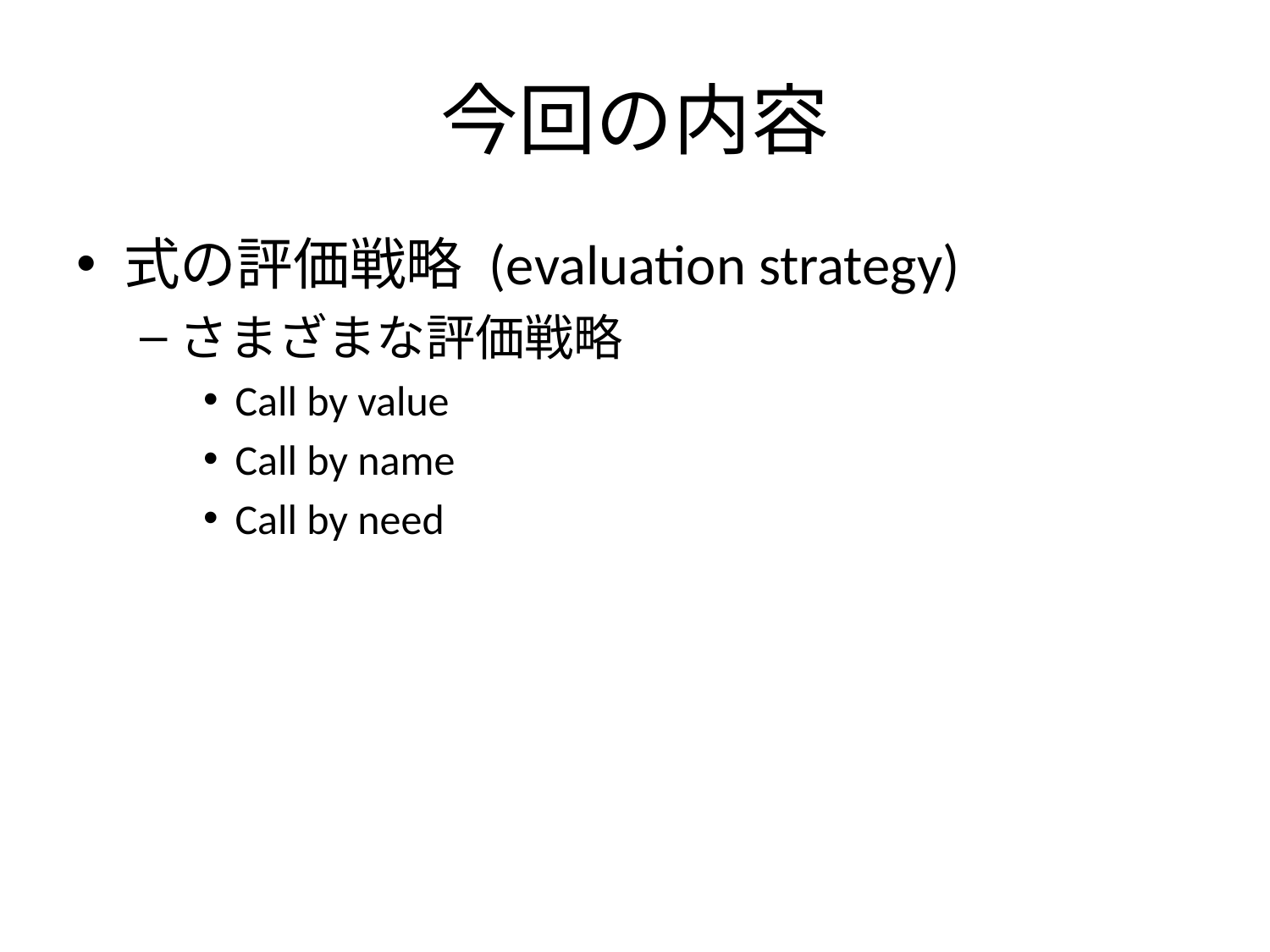

# 今回の内容
式の評価戦略 (evaluation strategy)
さまざまな評価戦略
Call by value
Call by name
Call by need